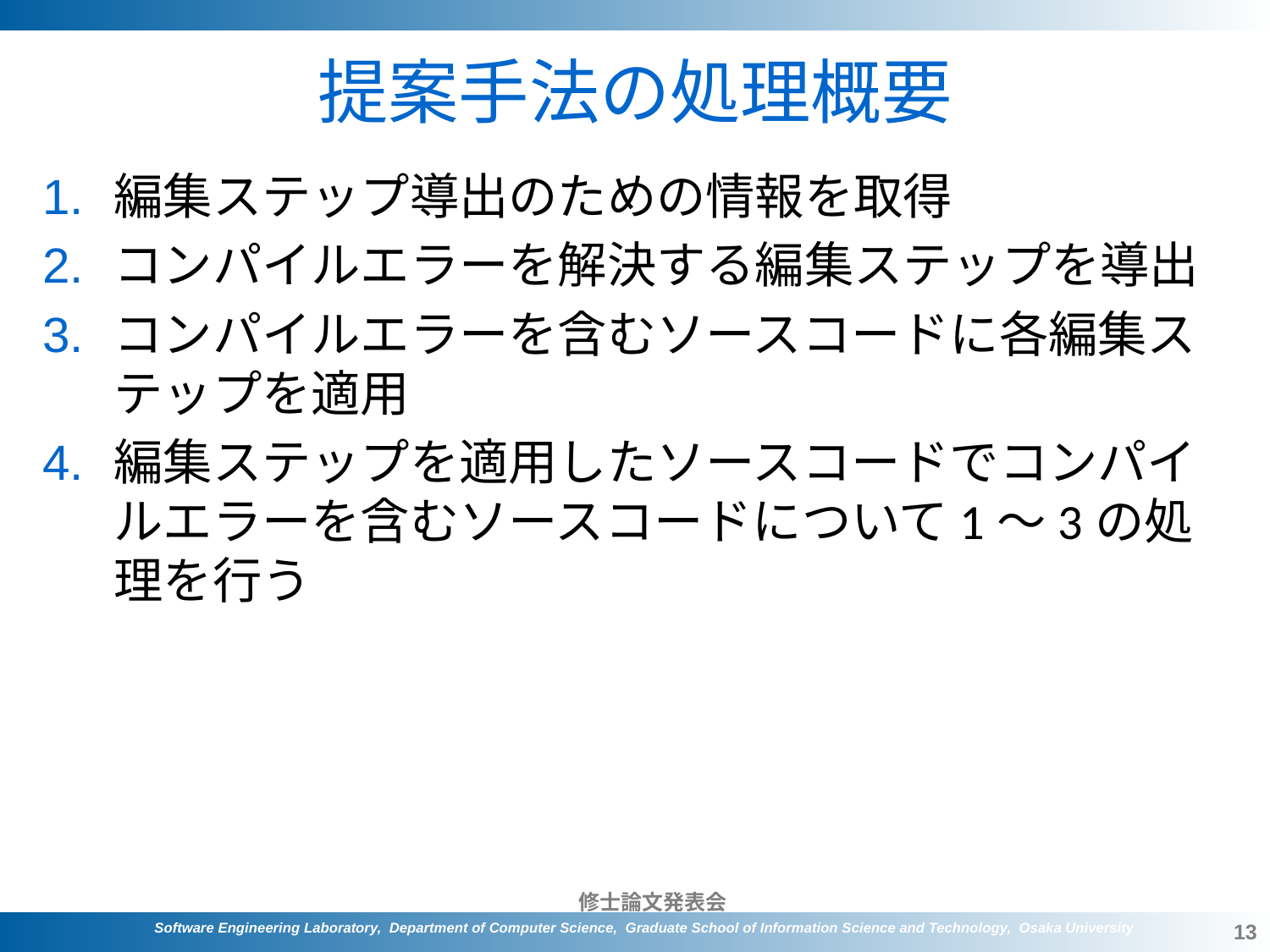

# 提案手法の処理概要
編集ステップ導出のための情報を取得
コンパイルエラーを解決する編集ステップを導出
コンパイルエラーを含むソースコードに各編集ステップを適用
編集ステップを適用したソースコードでコンパイルエラーを含むソースコードについて1～3の処理を行う

13
Software Engineering Laboratory,  Department of Computer Science,  Graduate School of Information Science and Technology,  Osaka University